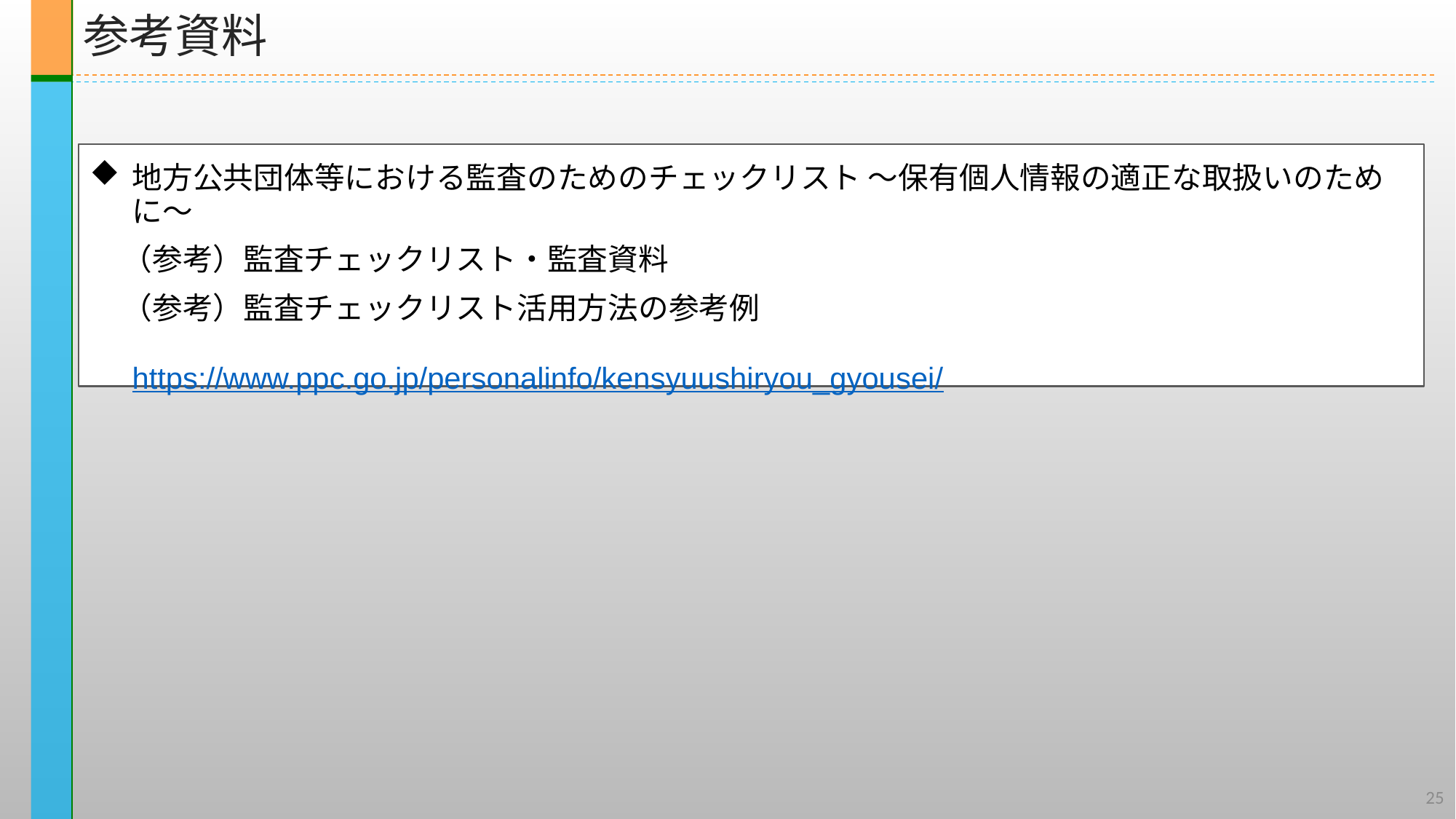

参考資料
地方公共団体等における監査のためのチェックリスト ～保有個人情報の適正な取扱いのために～
（参考）監査チェックリスト・監査資料
（参考）監査チェックリスト活用方法の参考例
https://www.ppc.go.jp/personalinfo/kensyuushiryou_gyousei/
25